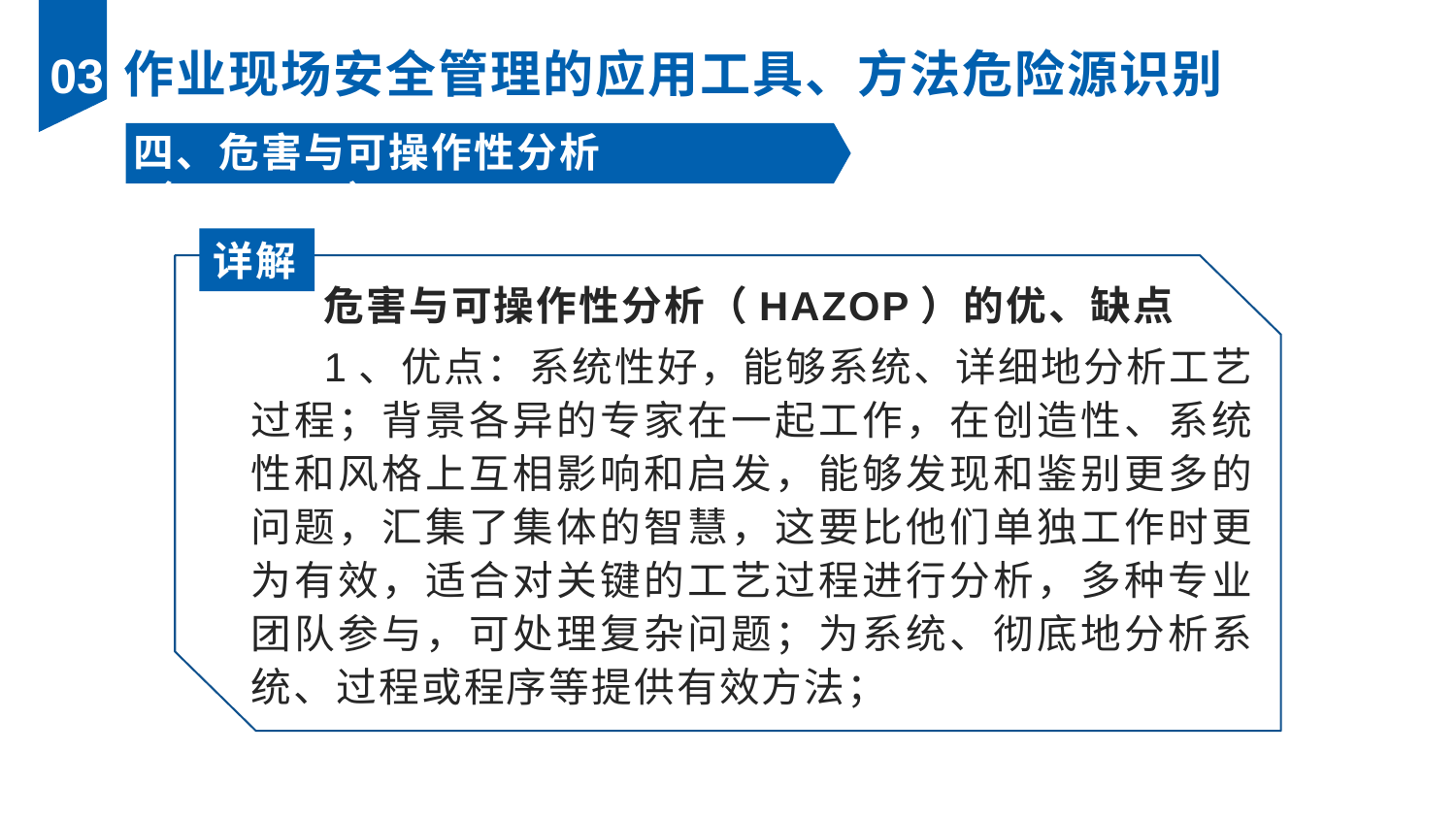

作业现场安全管理的应用工具、方法危险源识别
03
四、危害与可操作性分析（HAZOP）

详解

危害与可操作性分析（HAZOP）的优、缺点
1、优点：系统性好，能够系统、详细地分析工艺过程；背景各异的专家在一起工作，在创造性、系统性和风格上互相影响和启发，能够发现和鉴别更多的问题，汇集了集体的智慧，这要比他们单独工作时更为有效，适合对关键的工艺过程进行分析，多种专业团队参与，可处理复杂问题；为系统、彻底地分析系统、过程或程序等提供有效方法；